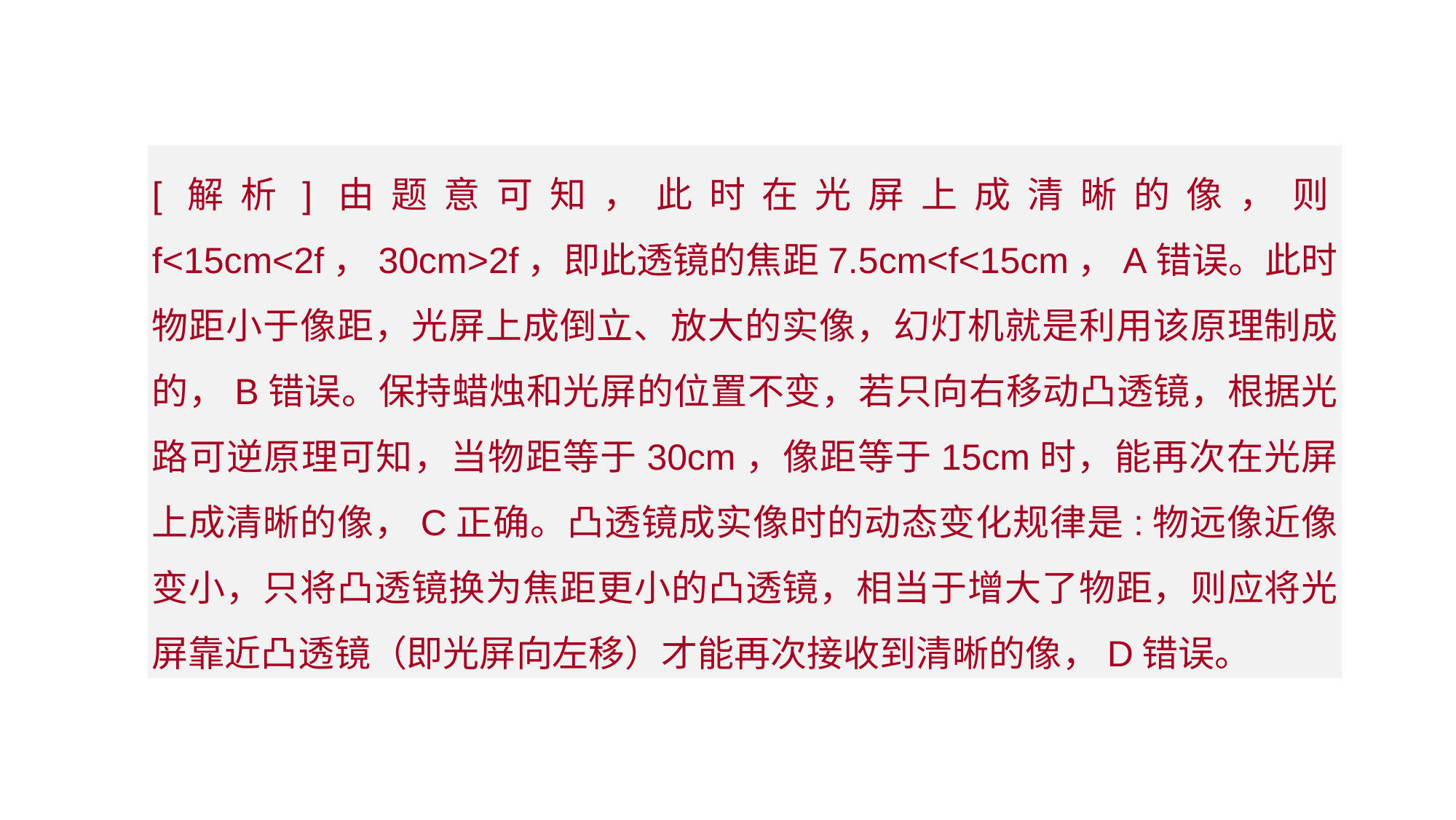

[解析]由题意可知，此时在光屏上成清晰的像，则f<15cm<2f，30cm>2f，即此透镜的焦距7.5cm<f<15cm，A错误。此时物距小于像距，光屏上成倒立、放大的实像，幻灯机就是利用该原理制成的，B错误。保持蜡烛和光屏的位置不变，若只向右移动凸透镜，根据光路可逆原理可知，当物距等于30cm，像距等于15cm时，能再次在光屏上成清晰的像，C正确。凸透镜成实像时的动态变化规律是:物远像近像变小，只将凸透镜换为焦距更小的凸透镜，相当于增大了物距，则应将光屏靠近凸透镜（即光屏向左移）才能再次接收到清晰的像，D错误。
重难突破 能力提升